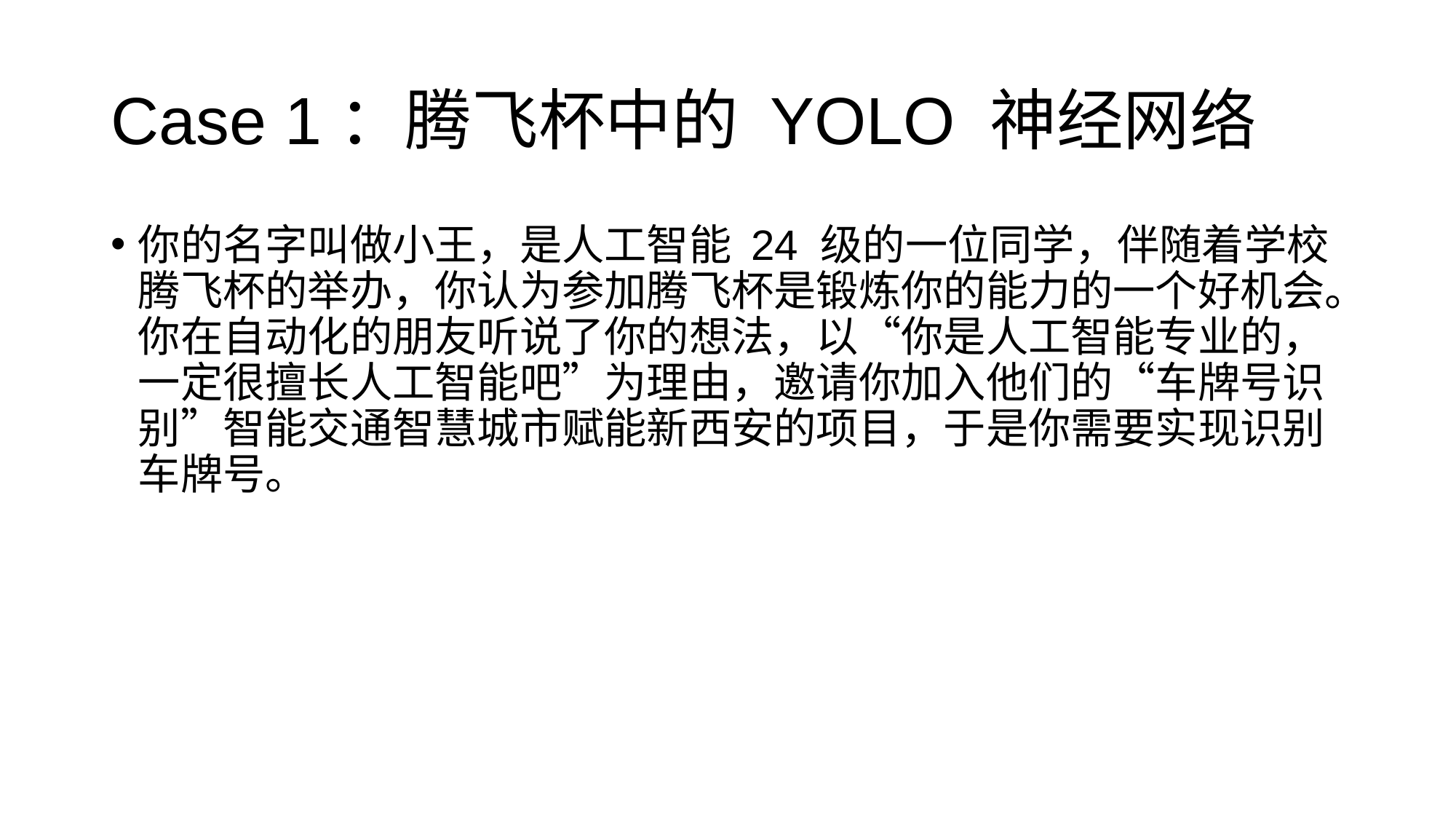

# Case 1：腾飞杯中的 YOLO 神经网络
你的名字叫做小王，是人工智能 24 级的一位同学，伴随着学校腾飞杯的举办，你认为参加腾飞杯是锻炼你的能力的一个好机会。你在自动化的朋友听说了你的想法，以“你是人工智能专业的，一定很擅长人工智能吧”为理由，邀请你加入他们的“车牌号识别”智能交通智慧城市赋能新西安的项目，于是你需要实现识别车牌号。